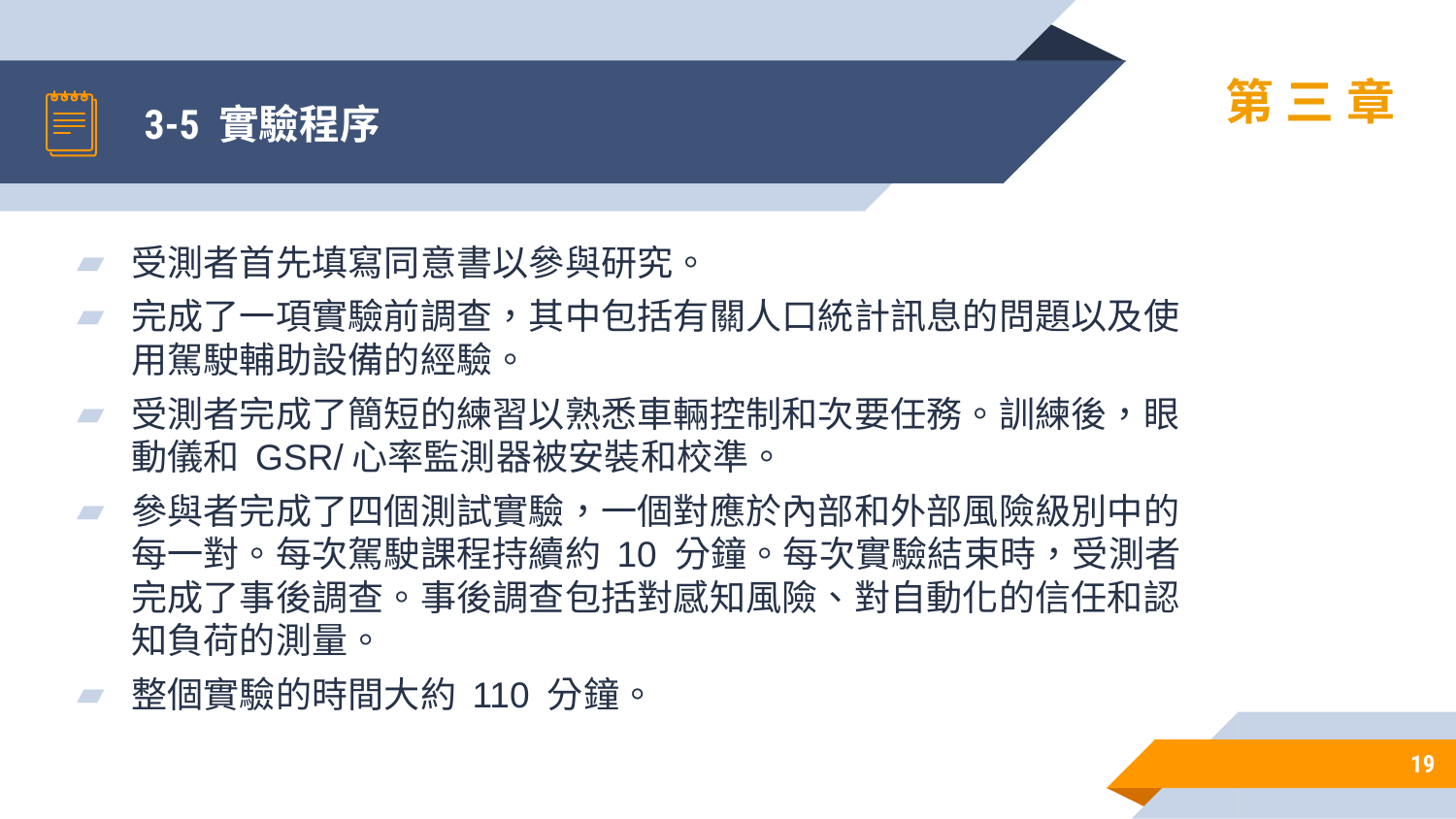

# 3-5 實驗程序
第三章

受測者首先填寫同意書以參與研究。
完成了一項實驗前調查，其中包括有關人口統計訊息的問題以及使用駕駛輔助設備的經驗。
受測者完成了簡短的練習以熟悉車輛控制和次要任務。訓練後，眼動儀和 GSR/心率監測器被安裝和校準。
參​​與者完成了四個測試實驗，一個對應於內部和外部風險級別中的每一對。每次駕駛課程持續約 10 分鐘。每次實驗結束時，受測者完成了事後調查。事後調查包括對感知風險、對自動化的信任和認知負荷的測量。
整個實驗的時間大約 110 分鐘。
19